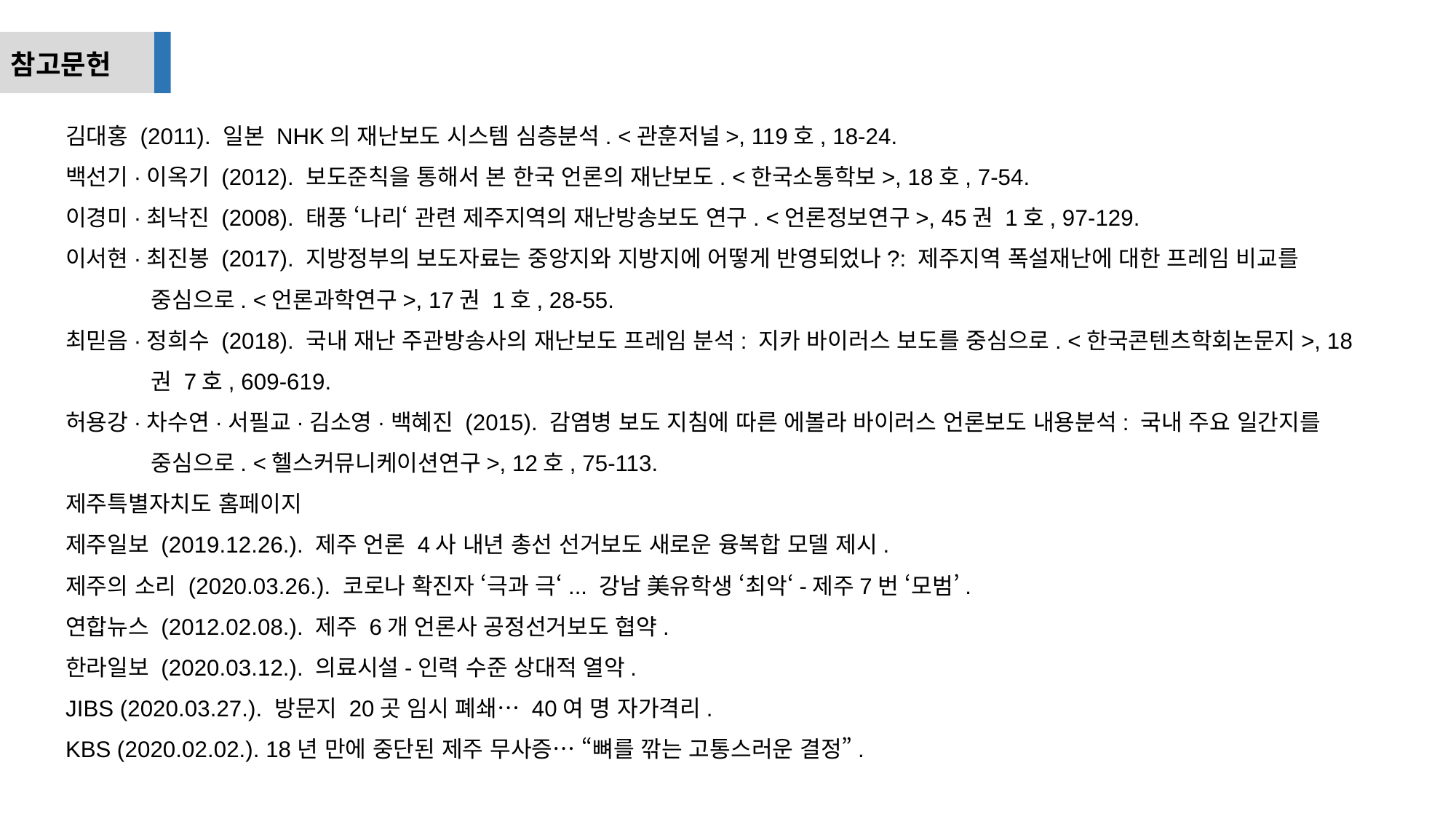

참고문헌
김대홍 (2011). 일본 NHK의 재난보도 시스템 심층분석. <관훈저널>, 119호, 18-24.
백선기·이옥기 (2012). 보도준칙을 통해서 본 한국 언론의 재난보도. <한국소통학보>, 18호, 7-54.
이경미·최낙진 (2008). 태풍 ‘나리‘ 관련 제주지역의 재난방송보도 연구. <언론정보연구>, 45권 1호, 97-129.
이서현·최진봉 (2017). 지방정부의 보도자료는 중앙지와 지방지에 어떻게 반영되었나?: 제주지역 폭설재난에 대한 프레임 비교를 중심으로. <언론과학연구>, 17권 1호, 28-55.
최믿음·정희수 (2018). 국내 재난 주관방송사의 재난보도 프레임 분석: 지카 바이러스 보도를 중심으로. <한국콘텐츠학회논문지>, 18권 7호, 609-619.
허용강·차수연·서필교·김소영·백혜진 (2015). 감염병 보도 지침에 따른 에볼라 바이러스 언론보도 내용분석: 국내 주요 일간지를 중심으로. <헬스커뮤니케이션연구>, 12호, 75-113.
제주특별자치도 홈페이지
제주일보 (2019.12.26.). 제주 언론 4사 내년 총선 선거보도 새로운 융복합 모델 제시.
제주의 소리 (2020.03.26.). 코로나 확진자 ‘극과 극‘... 강남 美유학생 ‘최악‘-제주7번 ‘모범’.
연합뉴스 (2012.02.08.). 제주 6개 언론사 공정선거보도 협약.
한라일보 (2020.03.12.). 의료시설-인력 수준 상대적 열악.
JIBS (2020.03.27.). 방문지 20곳 임시 폐쇄… 40여 명 자가격리.
KBS (2020.02.02.). 18년 만에 중단된 제주 무사증… “뼈를 깎는 고통스러운 결정”.